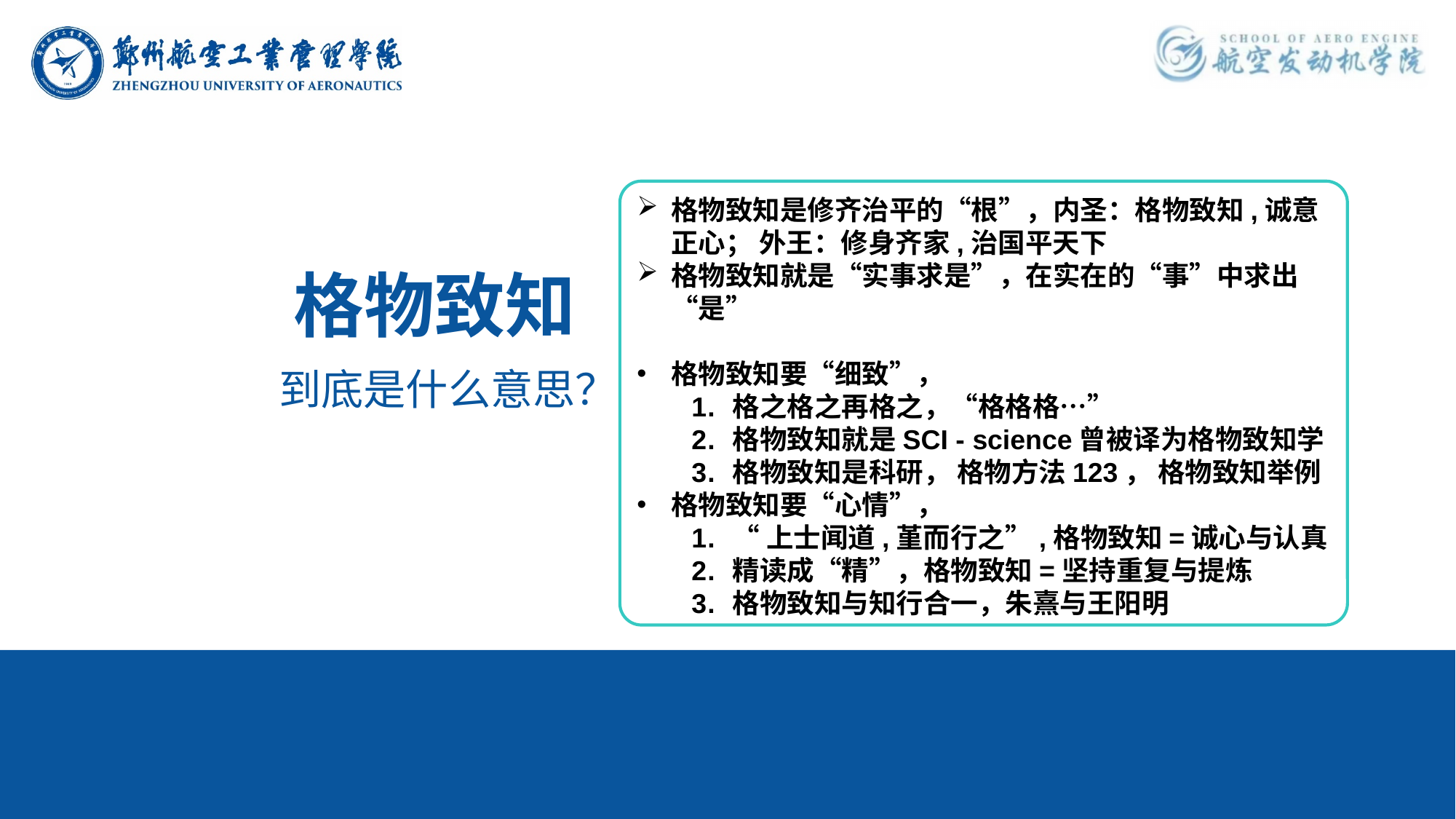

格物致知是修齐治平的“根”，内圣：格物致知,诚意正心； 外王：修身齐家,治国平天下
格物致知就是“实事求是”，在实在的“事”中求出“是”

格物致知要“细致”，
格之格之再格之，“格格格…”
格物致知就是SCI - science曾被译为格物致知学
格物致知是科研， 格物方法123， 格物致知举例
格物致知要“心情”，
“上士闻道,堇而行之”,格物致知=诚心与认真
精读成“精”，格物致知=坚持重复与提炼
格物致知与知行合一，朱熹与王阳明
# 格物致知
到底是什么意思？